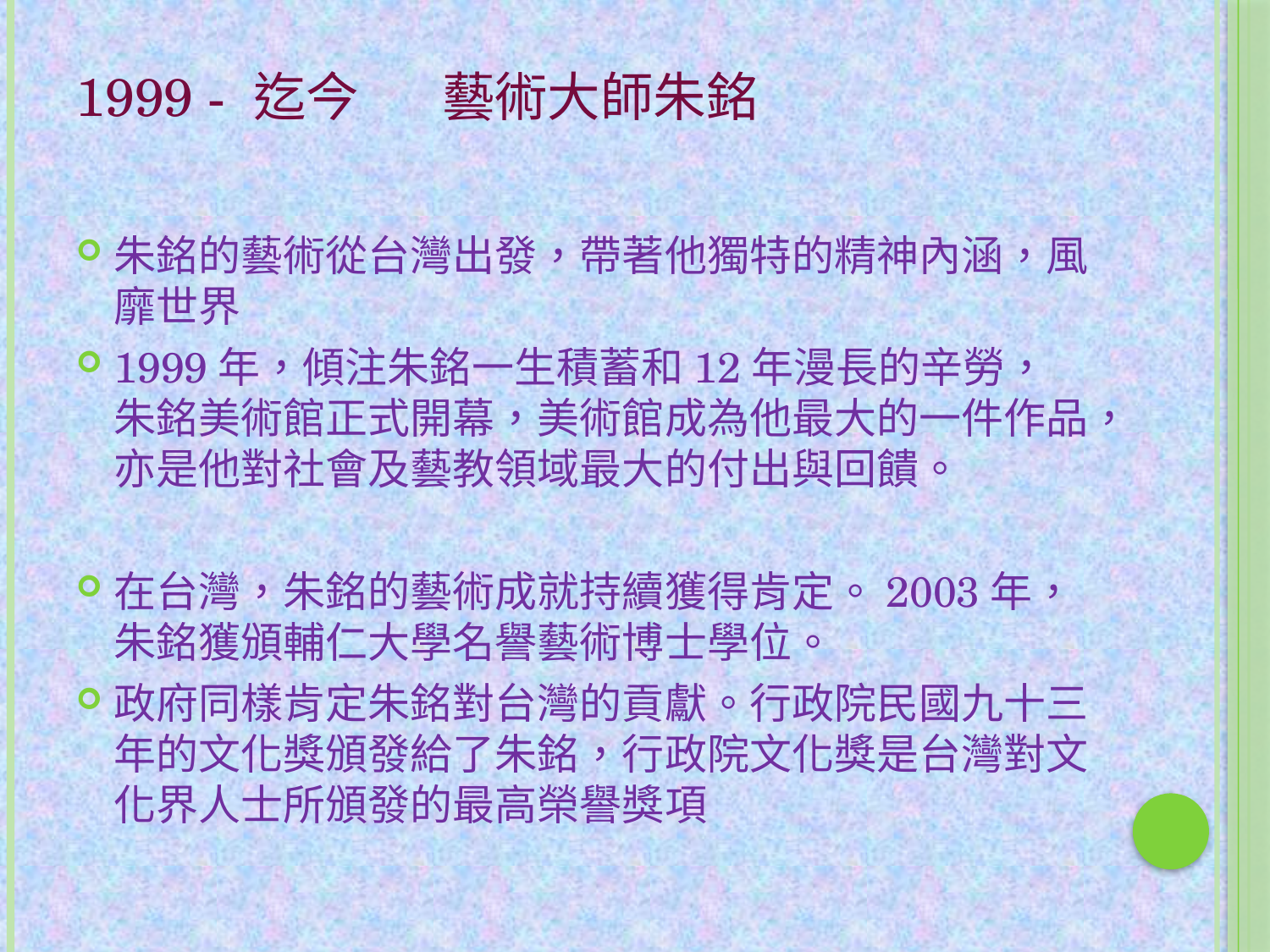

# 1999 - 迄今       藝術大師朱銘
朱銘的藝術從台灣出發，帶著他獨特的精神內涵，風靡世界
1999年，傾注朱銘一生積蓄和12年漫長的辛勞，朱銘美術館正式開幕，美術館成為他最大的一件作品，亦是他對社會及藝教領域最大的付出與回饋。

在台灣，朱銘的藝術成就持續獲得肯定。2003年，朱銘獲頒輔仁大學名譽藝術博士學位。
政府同樣肯定朱銘對台灣的貢獻。行政院民國九十三年的文化獎頒發給了朱銘，行政院文化獎是台灣對文化界人士所頒發的最高榮譽獎項